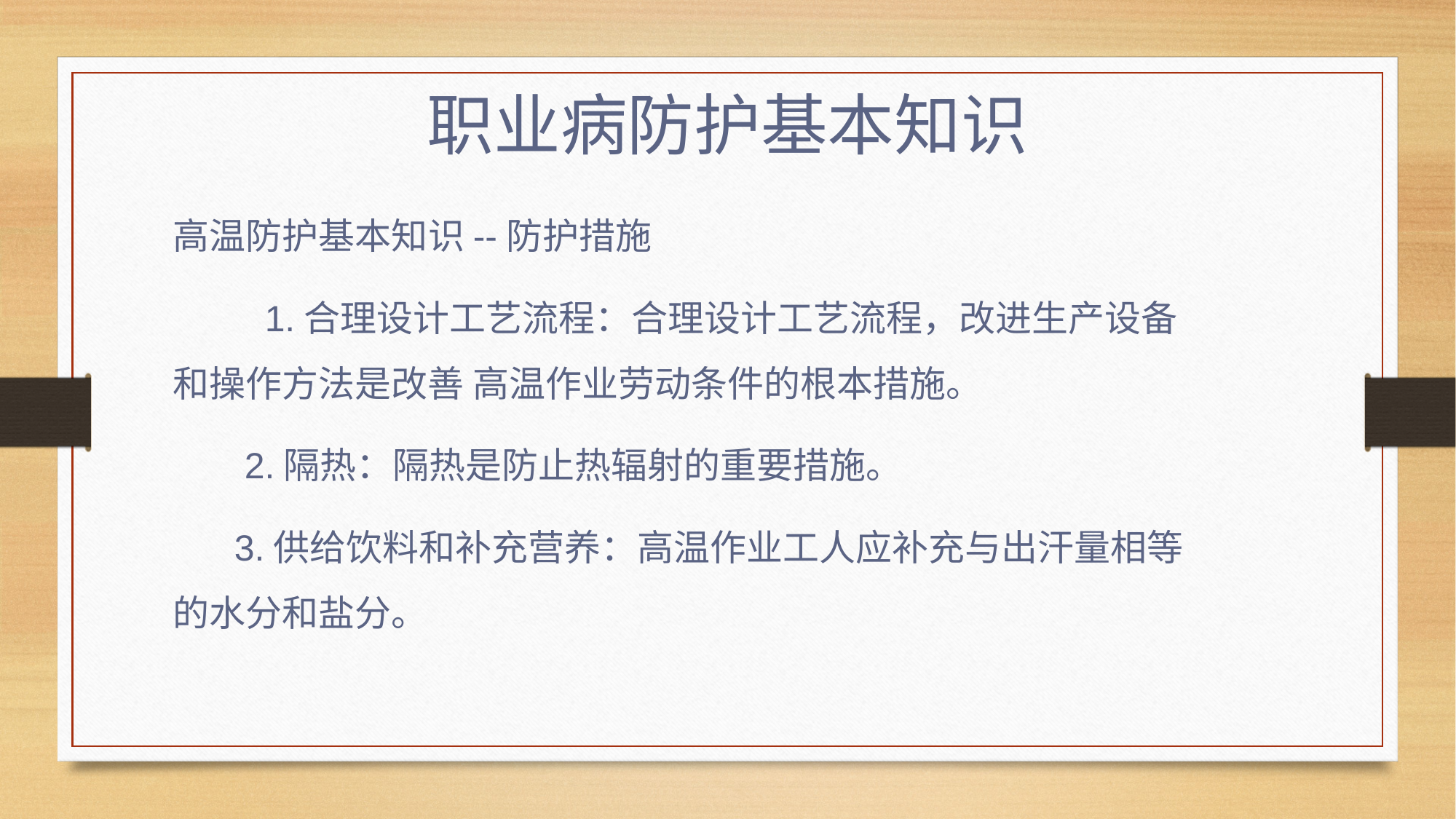

职业病防护基本知识
高温防护基本知识--防护措施
         1.合理设计工艺流程：合理设计工艺流程，改进生产设备和操作方法是改善 高温作业劳动条件的根本措施。
       2.隔热：隔热是防止热辐射的重要措施。
      3.供给饮料和补充营养：高温作业工人应补充与出汗量相等的水分和盐分。